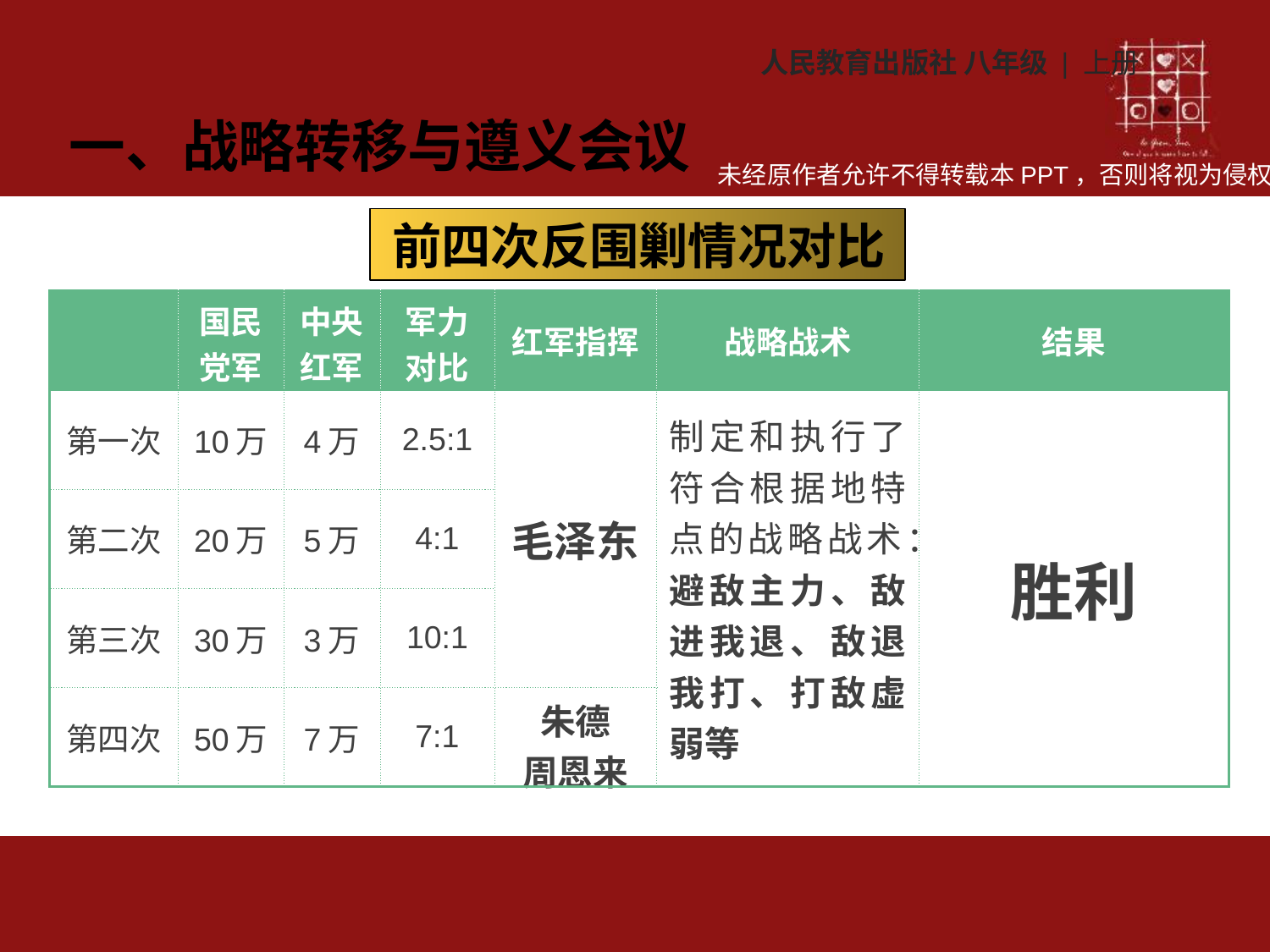

人民教育出版社 八年级 | 上册
一、战略转移与遵义会议

前四次反围剿情况对比
|  | 国民党军 | 中央红军 | 军力对比 | 红军指挥 | 战略战术 | 结果 |
| --- | --- | --- | --- | --- | --- | --- |
| 第一次 | 10万 | 4万 | 2.5:1 | 毛泽东 | 制定和执行了符合根据地特点的战略战术：避敌主力、敌进我退、敌退我打、打敌虚弱等 | 胜利 |
| 第二次 | 20万 | 5万 | 4:1 |  |  |  |
| 第三次 | 30万 | 3万 | 10:1 |  |  |  |
| 第四次 | 50万 | 7万 | 7:1 | 朱德 周恩来 |  |  |